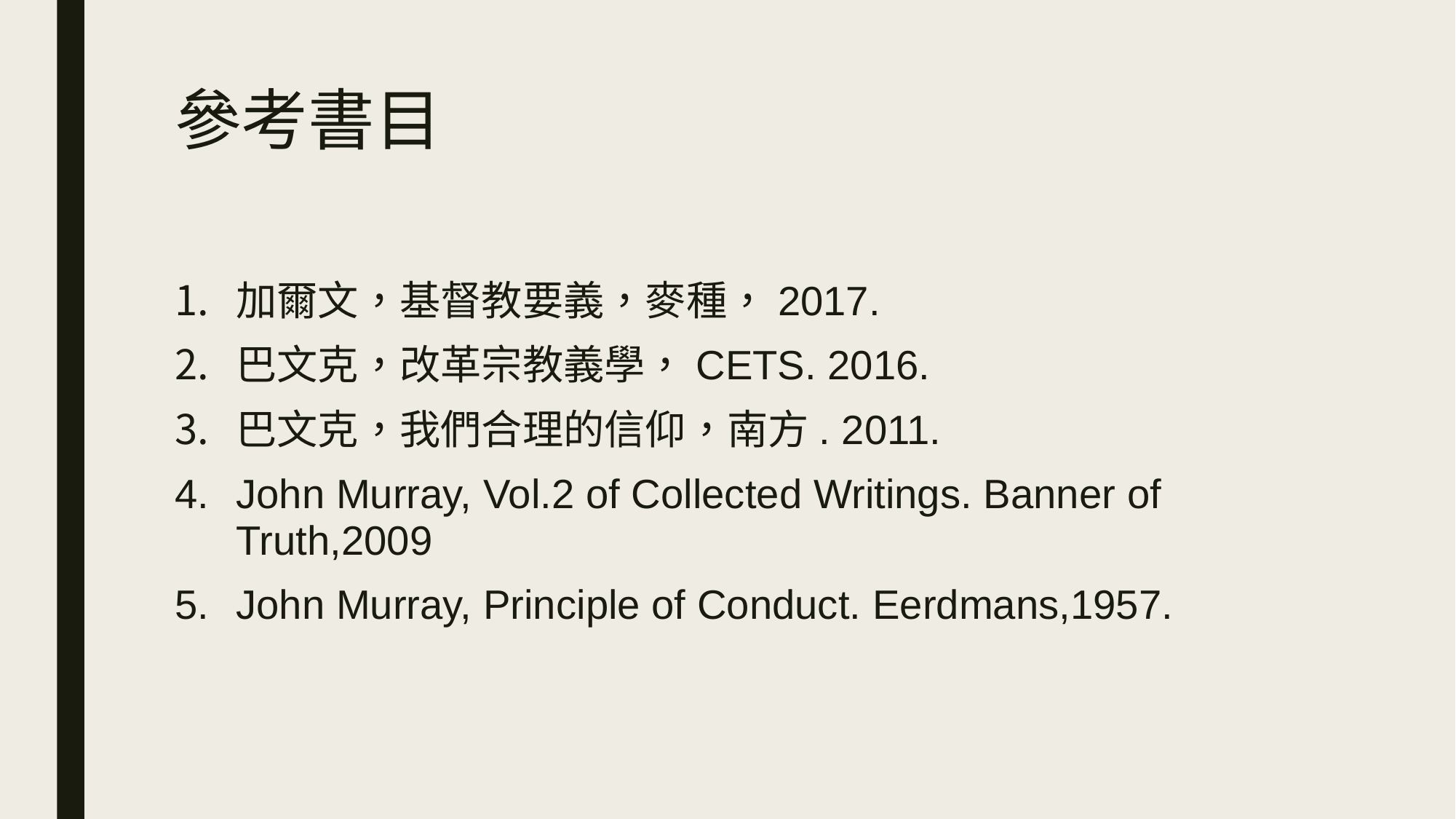

# 參考書目
加爾文，基督教要義，麥種，2017.
巴文克，改革宗教義學，CETS. 2016.
巴文克，我們合理的信仰，南方. 2011.
John Murray, Vol.2 of Collected Writings. Banner of Truth,2009
John Murray, Principle of Conduct. Eerdmans,1957.